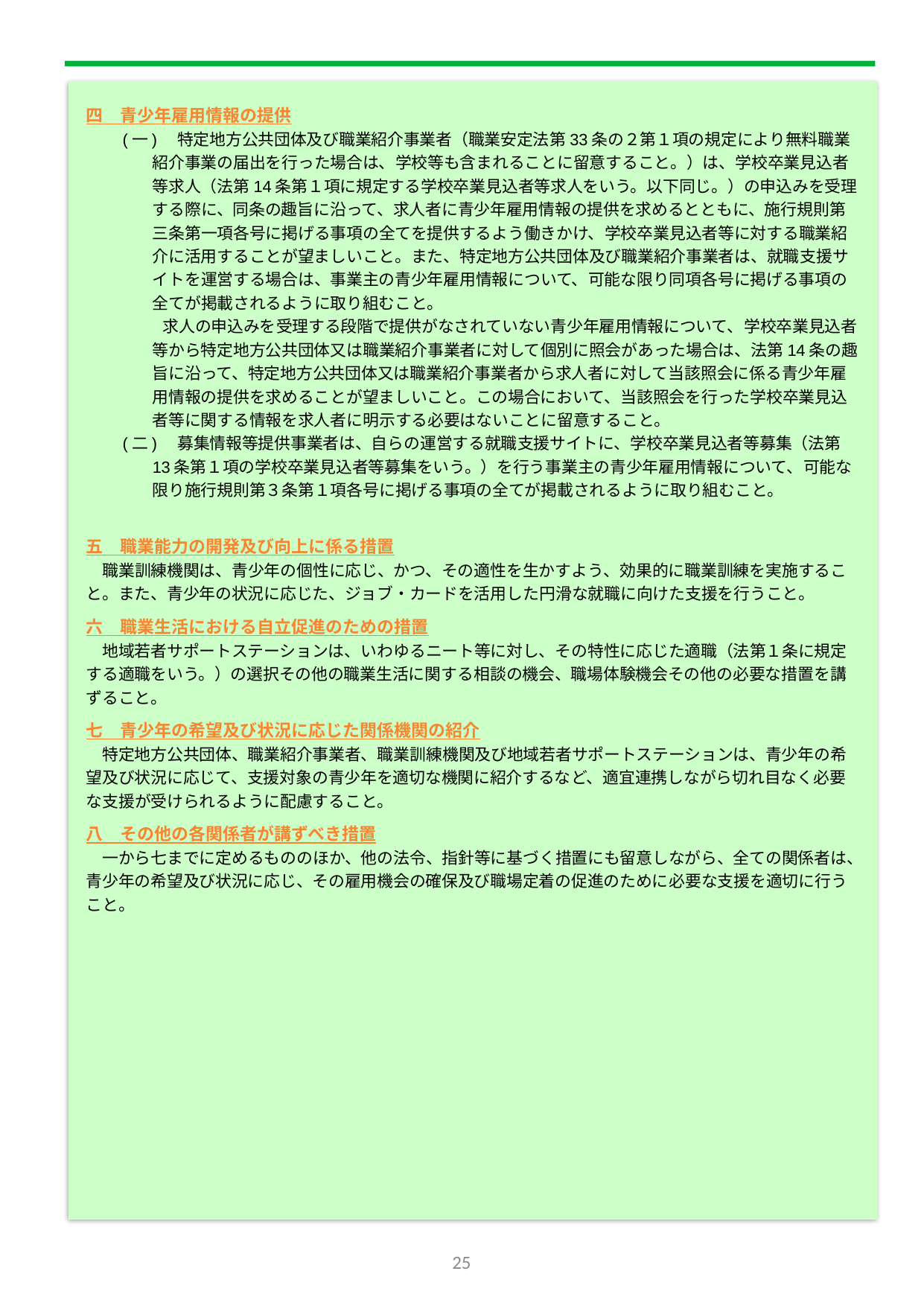

四　青少年雇用情報の提供
　　(一)　特定地方公共団体及び職業紹介事業者（職業安定法第33条の２第１項の規定により無料職業紹介事業の届出を行った場合は、学校等も含まれることに留意すること。）は、学校卒業見込者等求人（法第14条第１項に規定する学校卒業見込者等求人をいう。以下同じ。）の申込みを受理する際に、同条の趣旨に沿って、求人者に青少年雇用情報の提供を求めるとともに、施行規則第三条第一項各号に掲げる事項の全てを提供するよう働きかけ、学校卒業見込者等に対する職業紹介に活用することが望ましいこと。また、特定地方公共団体及び職業紹介事業者は、就職支援サイトを運営する場合は、事業主の青少年雇用情報について、可能な限り同項各号に掲げる事項の全てが掲載されるように取り組むこと。
求人の申込みを受理する段階で提供がなされていない青少年雇用情報について、学校卒業見込者等から特定地方公共団体又は職業紹介事業者に対して個別に照会があった場合は、法第14条の趣旨に沿って、特定地方公共団体又は職業紹介事業者から求人者に対して当該照会に係る青少年雇用情報の提供を求めることが望ましいこと。この場合において、当該照会を行った学校卒業見込者等に関する情報を求人者に明示する必要はないことに留意すること。
　　(二)　募集情報等提供事業者は、自らの運営する就職支援サイトに、学校卒業見込者等募集（法第13条第１項の学校卒業見込者等募集をいう。）を行う事業主の青少年雇用情報について、可能な限り施行規則第３条第１項各号に掲げる事項の全てが掲載されるように取り組むこと。

五　職業能力の開発及び向上に係る措置
　職業訓練機関は、青少年の個性に応じ、かつ、その適性を生かすよう、効果的に職業訓練を実施すること。また、青少年の状況に応じた、ジョブ・カードを活用した円滑な就職に向けた支援を行うこと。

六　職業生活における自立促進のための措置
　地域若者サポートステーションは、いわゆるニート等に対し、その特性に応じた適職（法第１条に規定する適職をいう。）の選択その他の職業生活に関する相談の機会、職場体験機会その他の必要な措置を講ずること。

七　青少年の希望及び状況に応じた関係機関の紹介
　特定地方公共団体、職業紹介事業者、職業訓練機関及び地域若者サポートステーションは、青少年の希望及び状況に応じて、支援対象の青少年を適切な機関に紹介するなど、適宜連携しながら切れ目なく必要な支援が受けられるように配慮すること。

八　その他の各関係者が講ずべき措置
　一から七までに定めるもののほか、他の法令、指針等に基づく措置にも留意しながら、全ての関係者は、青少年の希望及び状況に応じ、その雇用機会の確保及び職場定着の促進のために必要な支援を適切に行うこと。
25